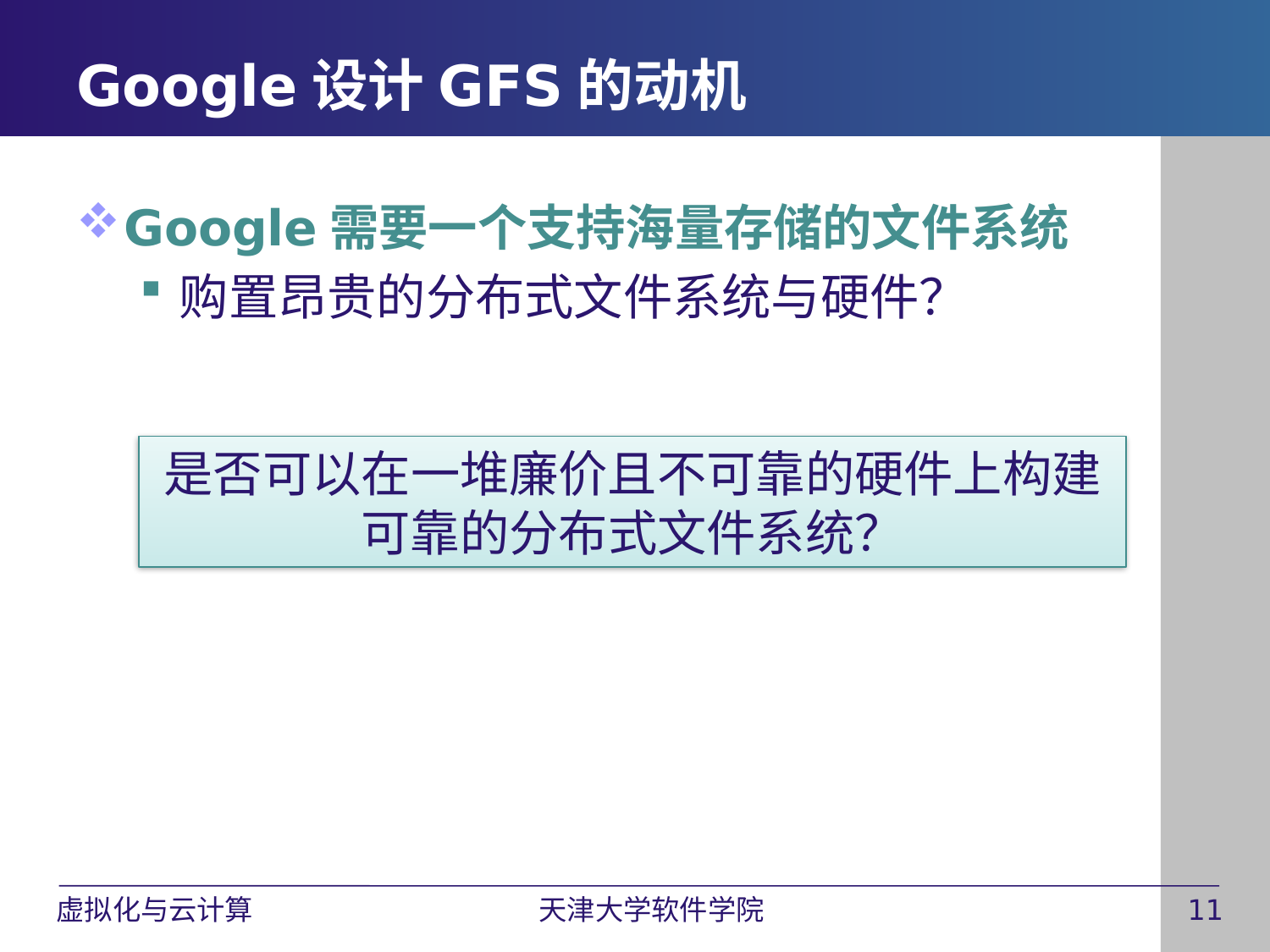

# Google设计GFS的动机
Google需要一个支持海量存储的文件系统
购置昂贵的分布式文件系统与硬件？

是否可以在一堆廉价且不可靠的硬件上构建可靠的分布式文件系统？